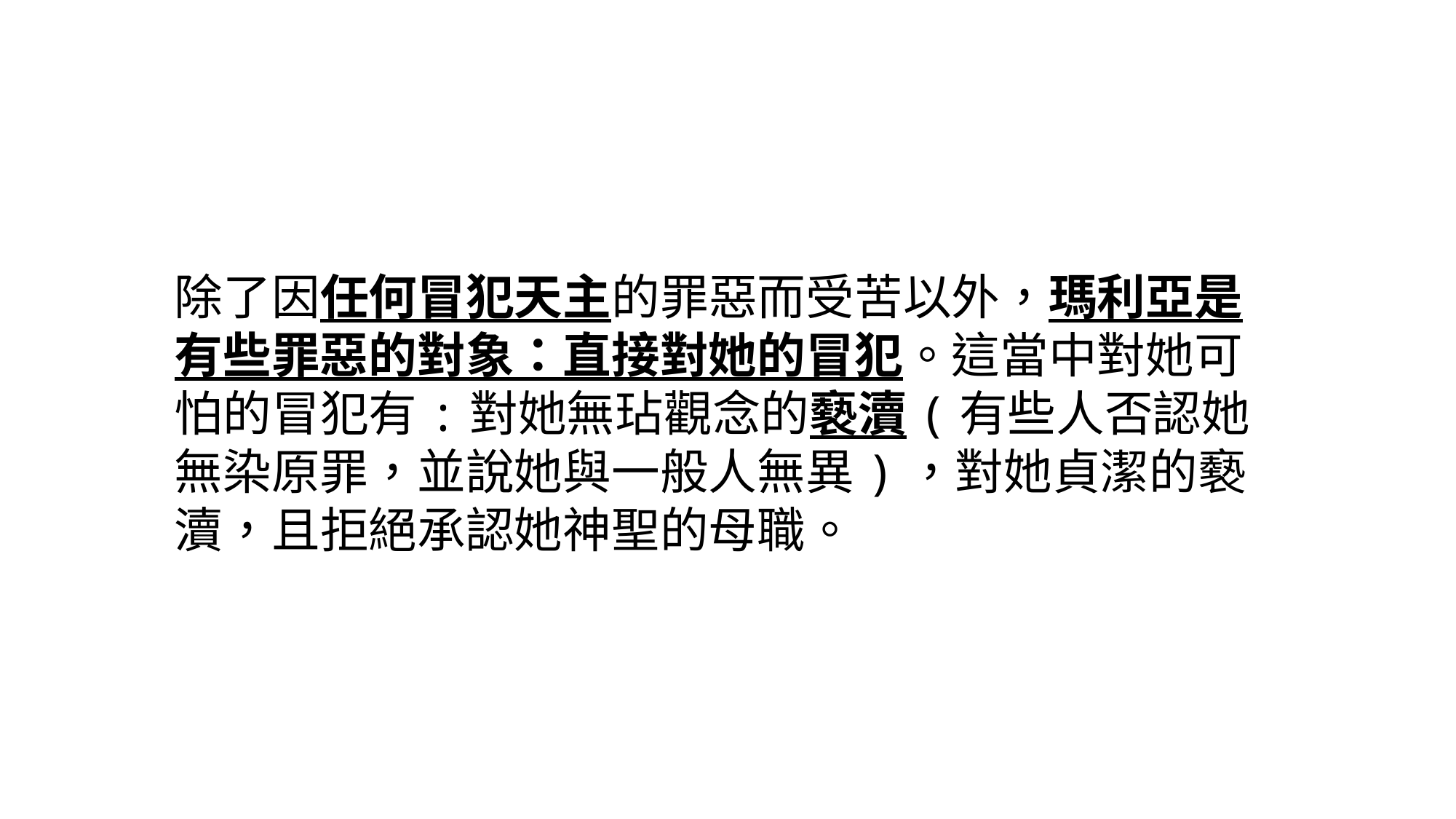

除了因任何冒犯天主的罪惡而受苦以外，瑪利亞是有些罪惡的對象：直接對她的冒犯。這當中對她可怕的冒犯有:對她無玷觀念的褻瀆(有些人否認她無染原罪，並說她與一般人無異)，對她貞潔的褻瀆，且拒絕承認她神聖的母職。